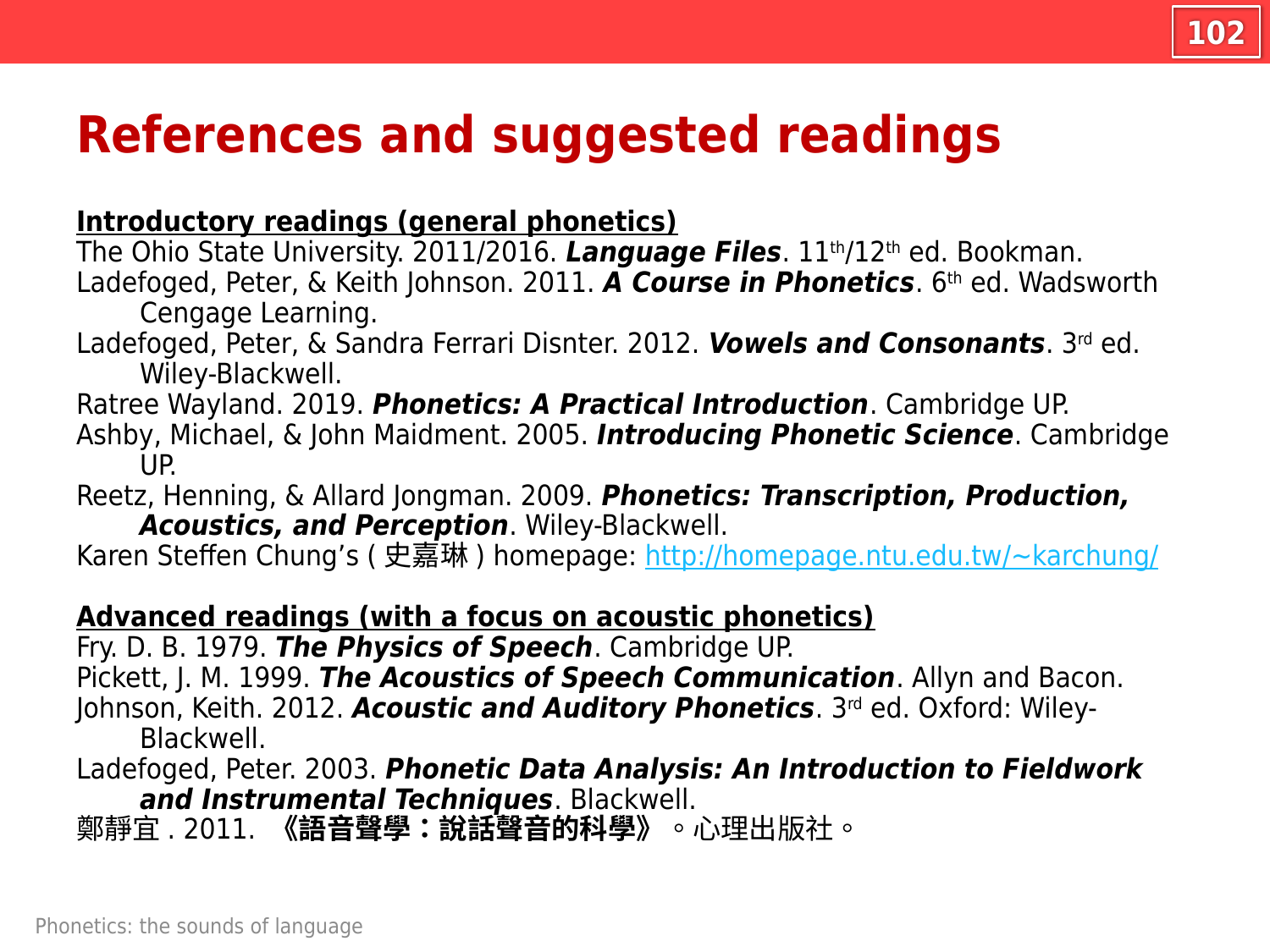

102
# References and suggested readings
Introductory readings (general phonetics)
The Ohio State University. 2011/2016. Language Files. 11th/12th ed. Bookman.
Ladefoged, Peter, & Keith Johnson. 2011. A Course in Phonetics. 6th ed. Wadsworth Cengage Learning.
Ladefoged, Peter, & Sandra Ferrari Disnter. 2012. Vowels and Consonants. 3rd ed. Wiley-Blackwell.
Ratree Wayland. 2019. Phonetics: A Practical Introduction. Cambridge UP.
Ashby, Michael, & John Maidment. 2005. Introducing Phonetic Science. Cambridge UP.
Reetz, Henning, & Allard Jongman. 2009. Phonetics: Transcription, Production, Acoustics, and Perception. Wiley-Blackwell.
Karen Steffen Chung’s (史嘉琳) homepage: http://homepage.ntu.edu.tw/~karchung/

Advanced readings (with a focus on acoustic phonetics)
Fry. D. B. 1979. The Physics of Speech. Cambridge UP.
Pickett, J. M. 1999. The Acoustics of Speech Communication. Allyn and Bacon.
Johnson, Keith. 2012. Acoustic and Auditory Phonetics. 3rd ed. Oxford: Wiley-Blackwell.
Ladefoged, Peter. 2003. Phonetic Data Analysis: An Introduction to Fieldwork and Instrumental Techniques. Blackwell.
鄭靜宜. 2011. 《語音聲學：說話聲音的科學》。心理出版社。
Phonetics: the sounds of language